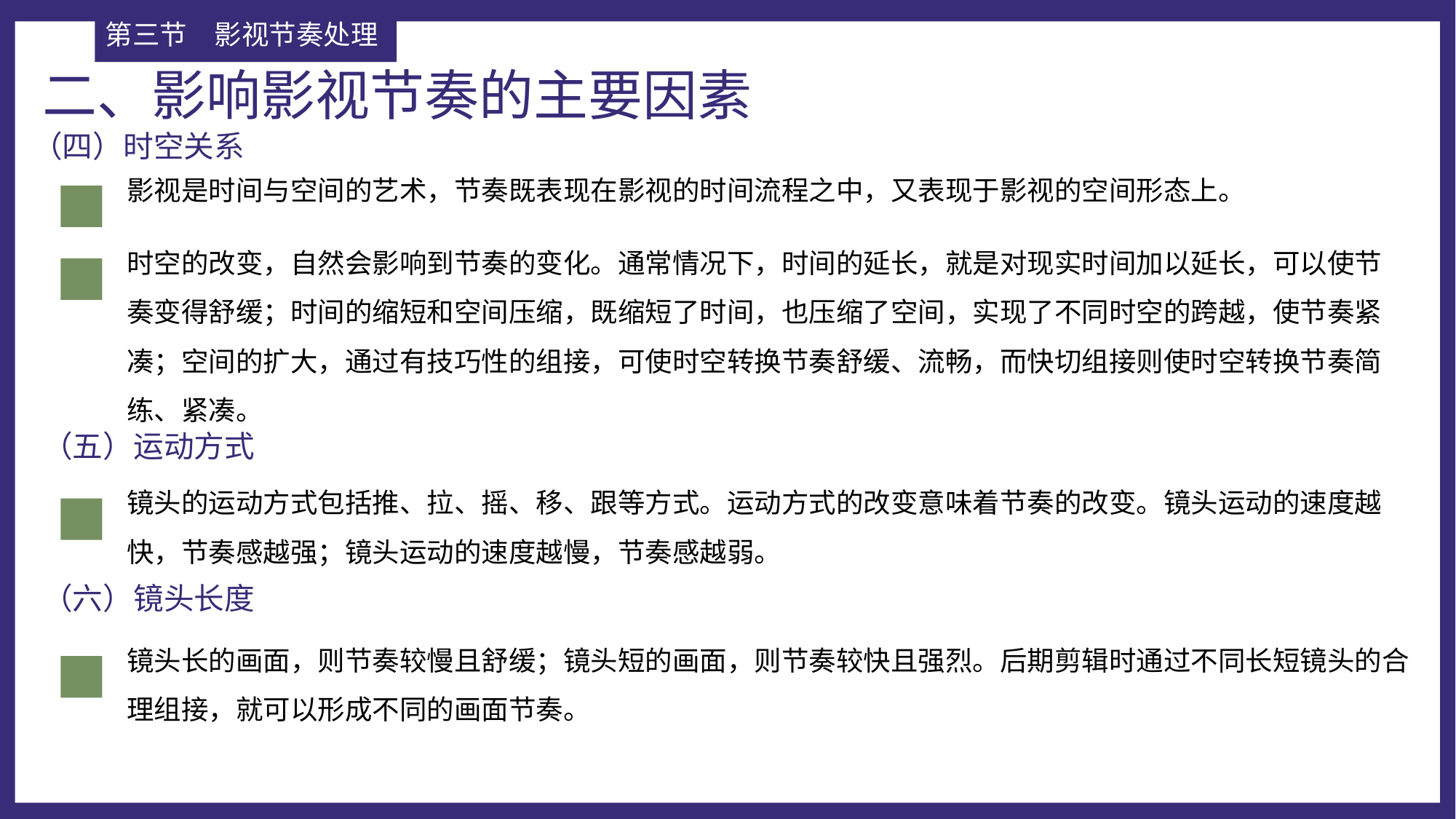

第三节	影视节奏处理
二、影响影视节奏的主要因素
（四）时空关系
影视是时间与空间的艺术，节奏既表现在影视的时间流程之中，又表现于影视的空间形态上。

时空的改变，自然会影响到节奏的变化。通常情况下，时间的延长，就是对现实时间加以延长，可以使节奏变得舒缓；时间的缩短和空间压缩，既缩短了时间，也压缩了空间，实现了不同时空的跨越，使节奏紧凑；空间的扩大，通过有技巧性的组接，可使时空转换节奏舒缓、流畅，而快切组接则使时空转换节奏简练、紧凑。

（五）运动方式
镜头的运动方式包括推、拉、摇、移、跟等方式。运动方式的改变意味着节奏的改变。镜头运动的速度越快，节奏感越强；镜头运动的速度越慢，节奏感越弱。

（六）镜头长度
镜头长的画面，则节奏较慢且舒缓；镜头短的画面，则节奏较快且强烈。后期剪辑时通过不同长短镜头的合理组接，就可以形成不同的画面节奏。